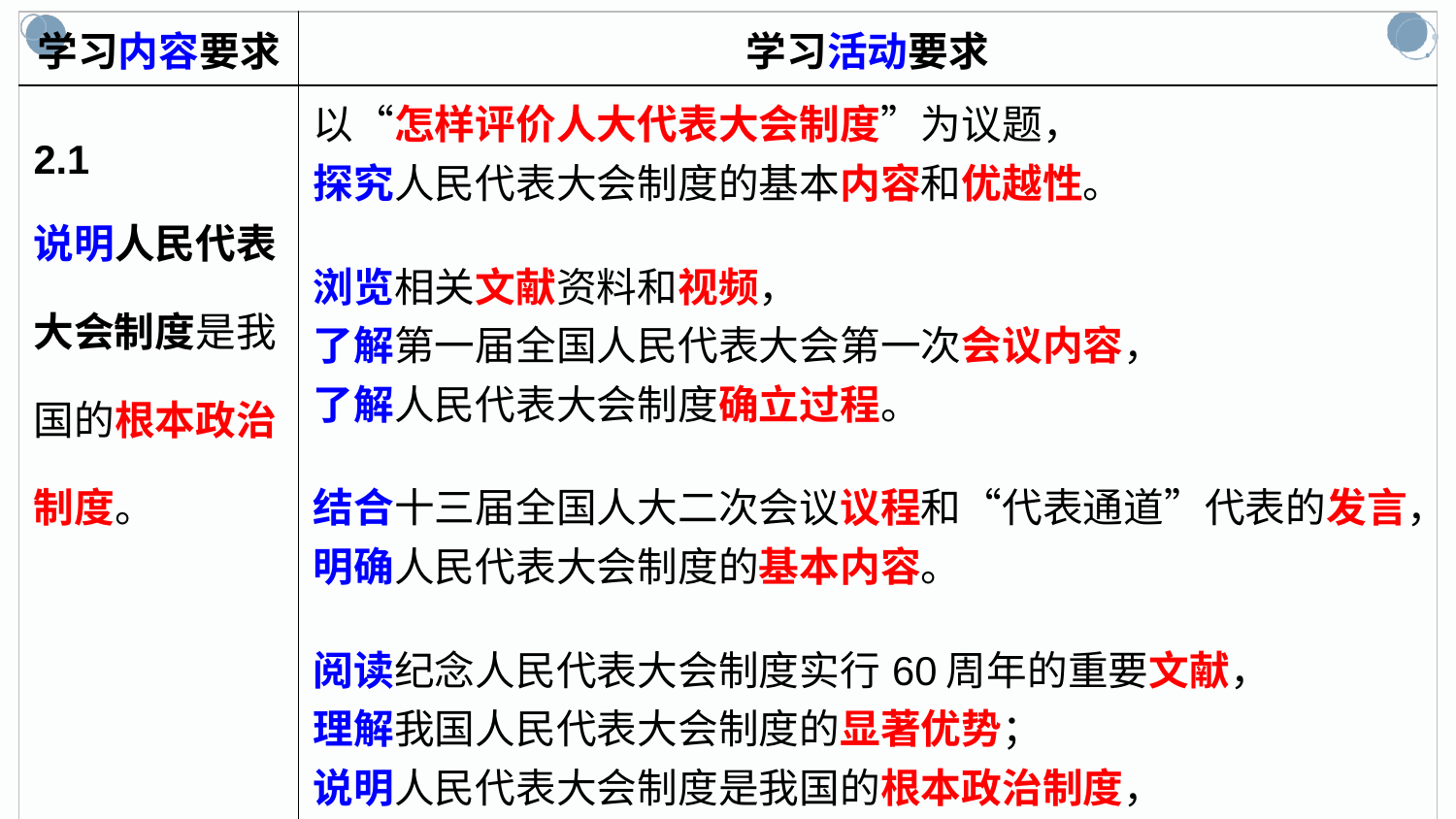

| 学习内容要求 | 学习活动要求 |
| --- | --- |
| 2.1 说明人民代表大会制度是我国的根本政治制度。 | 以“怎样评价人大代表大会制度”为议题， 探究人民代表大会制度的基本内容和优越性。 浏览相关文献资料和视频， 了解第一届全国人民代表大会第一次会议内容， 了解人民代表大会制度确立过程。 结合十三届全国人大二次会议议程和“代表通道”代表的发言， 明确人民代表大会制度的基本内容。 阅读纪念人民代表大会制度实行60周年的重要文献， 理解我国人民代表大会制度的显著优势； 说明人民代表大会制度是我国的根本政治制度， 坚定中国特色社会主义政治制度自信。 |